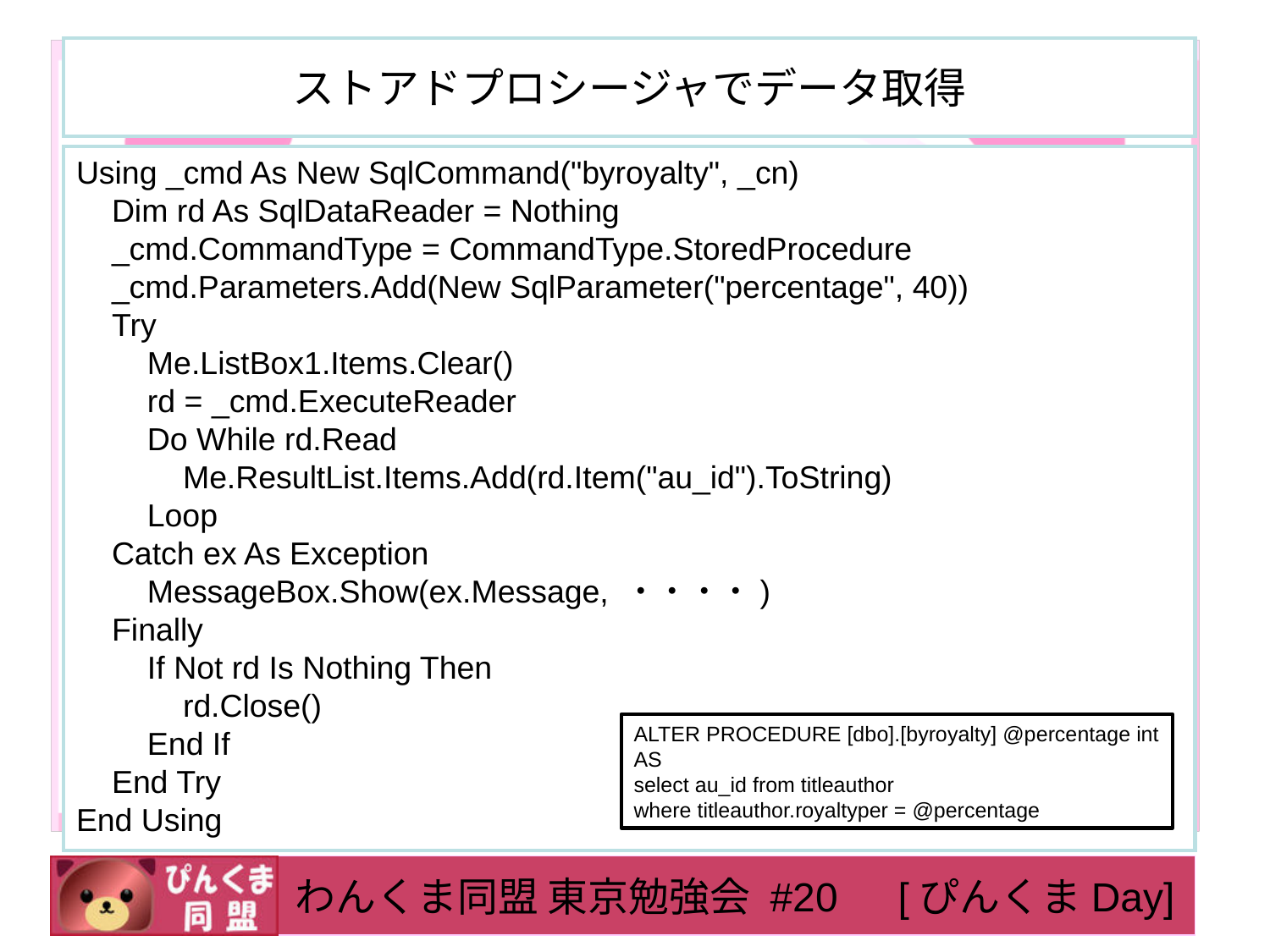

# ストアドプロシージャでデータ取得
Using _cmd As New SqlCommand("byroyalty", _cn)
    Dim rd As SqlDataReader = Nothing
    _cmd.CommandType = CommandType.StoredProcedure
    _cmd.Parameters.Add(New SqlParameter("percentage", 40))
    Try
        Me.ListBox1.Items.Clear()
        rd = _cmd.ExecuteReader
        Do While rd.Read
            Me.ResultList.Items.Add(rd.Item("au_id").ToString)
        Loop
    Catch ex As Exception
        MessageBox.Show(ex.Message, ・・・・)
    Finally
        If Not rd Is Nothing Then
            rd.Close()
        End If
    End Try
End Using
ALTER PROCEDURE [dbo].[byroyalty] @percentage int
AS
select au_id from titleauthor
where titleauthor.royaltyper = @percentage